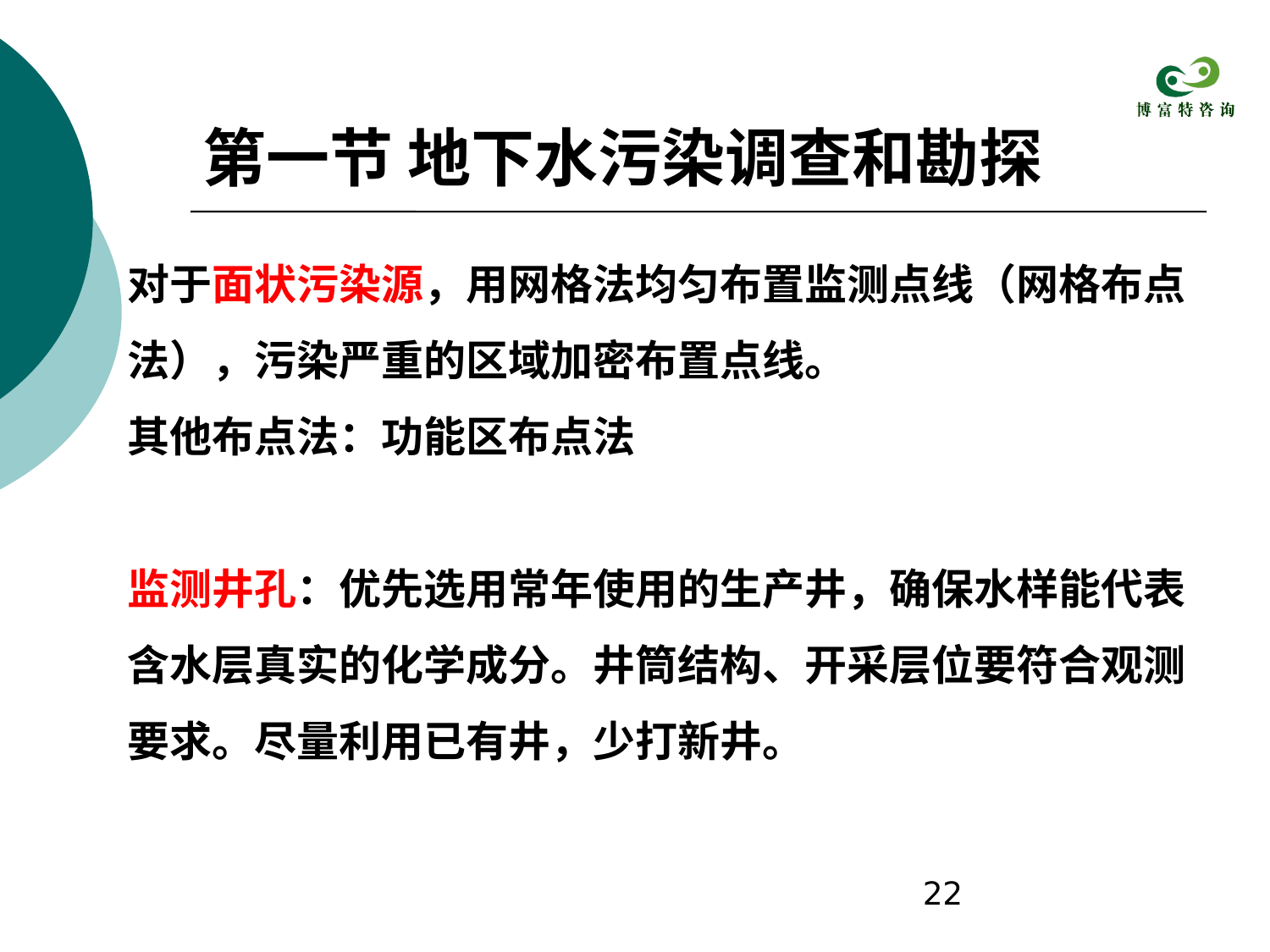

第一节 地下水污染调查和勘探
对于面状污染源，用网格法均匀布置监测点线（网格布点法），污染严重的区域加密布置点线。
其他布点法：功能区布点法

监测井孔：优先选用常年使用的生产井，确保水样能代表含水层真实的化学成分。井筒结构、开采层位要符合观测要求。尽量利用已有井，少打新井。

22